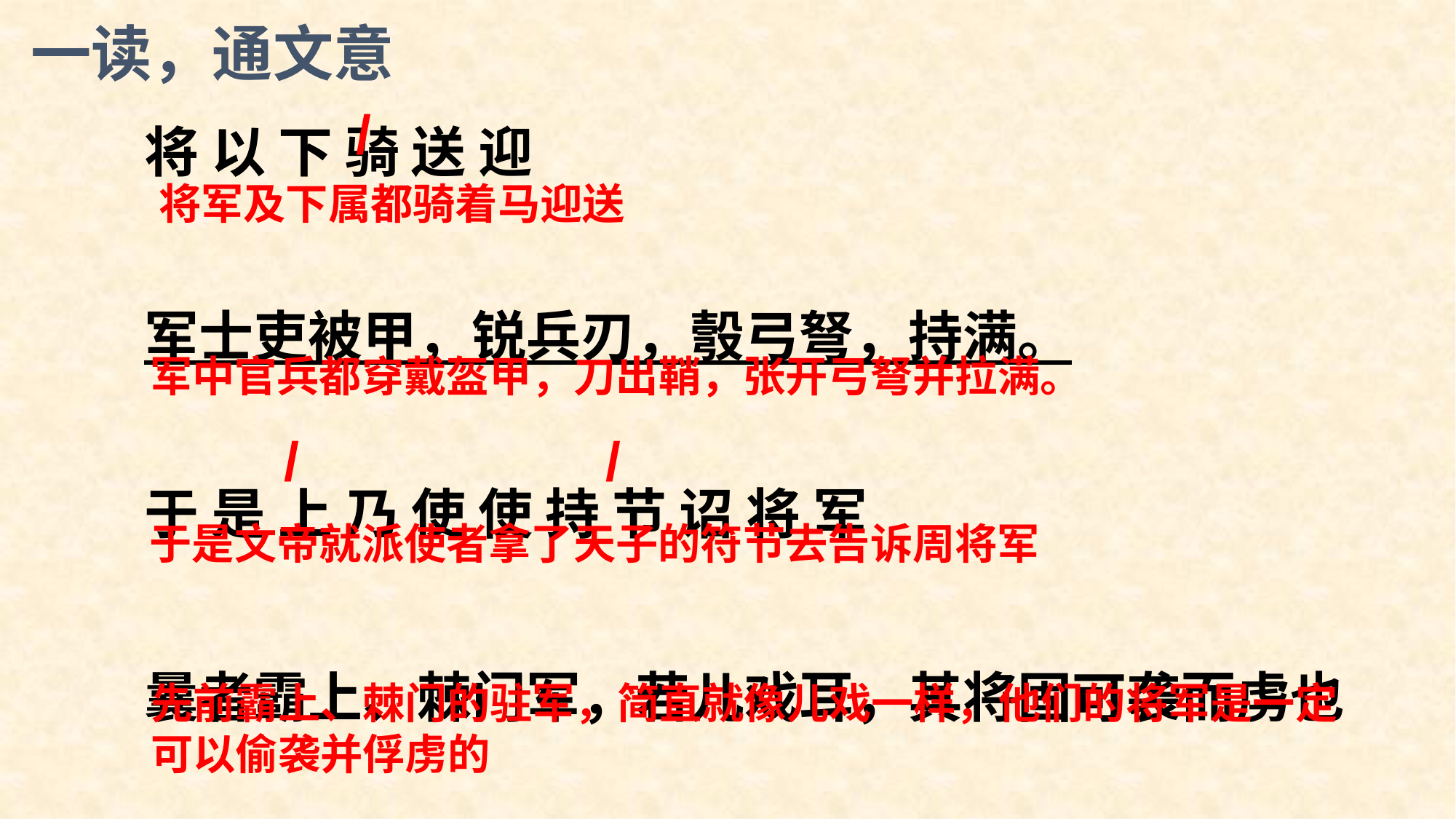

一读，通文意
将 以 下 骑 送 迎
军士吏被甲，锐兵刃，彀弓弩，持满。
于 是 上 乃 使 使 持 节 诏 将 军
曩者霸上、棘门军，若儿戏耳，其将固可袭而虏也

/
将军及下属都骑着马迎送
军中官兵都穿戴盔甲，刀出鞘，张开弓弩并拉满。
/
/
于是文帝就派使者拿了天子的符节去告诉周将军
先前霸上、棘门的驻军，简直就像儿戏一样，他们的将军是一定
可以偷袭并俘虏的